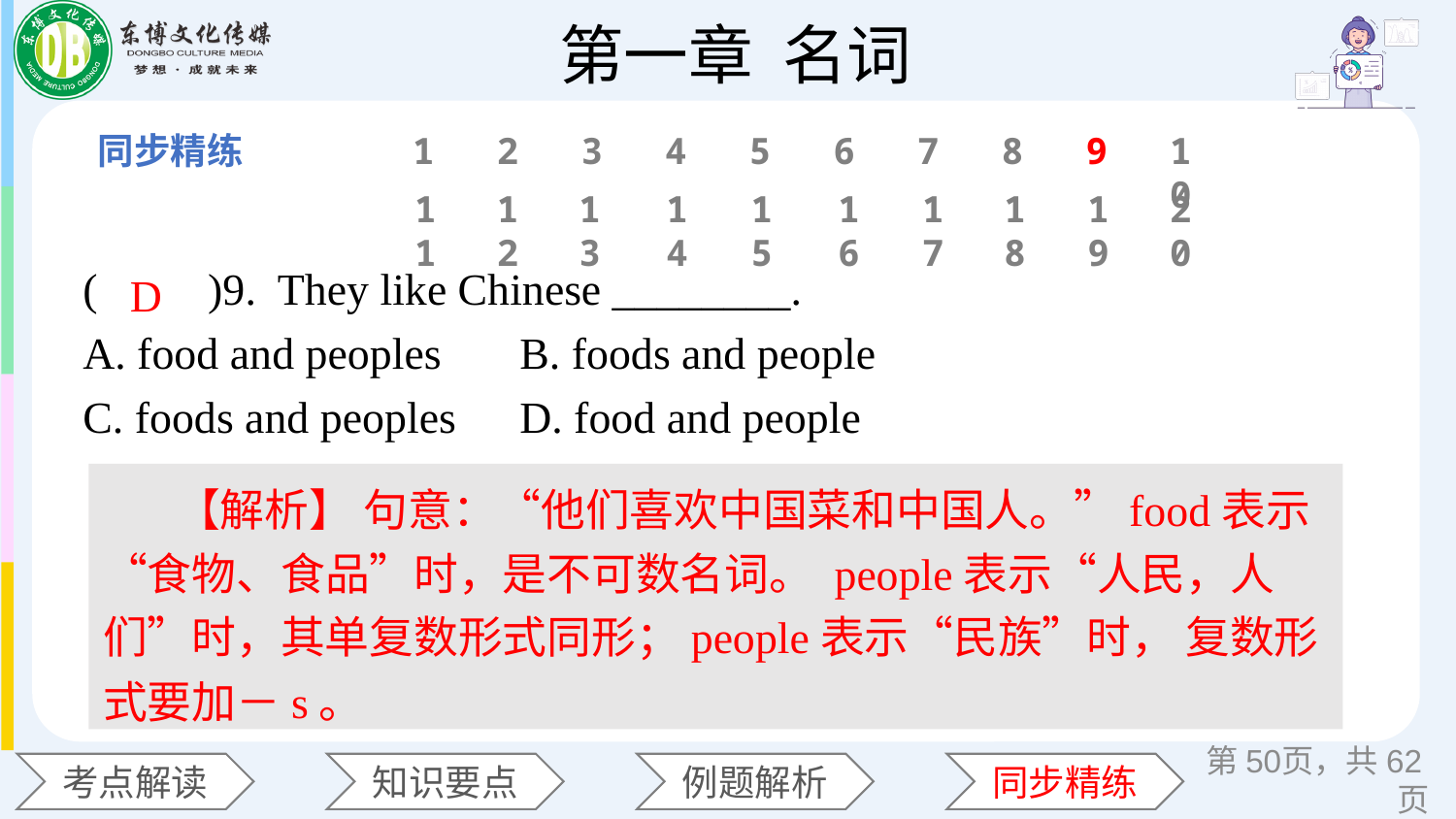

1
2
3
4
5
6
7
8
9
10
11
12
13
14
15
16
17
18
19
20
(　　)9.  They like Chinese ________.
A. food and peoples    	B. foods and people
C. foods and peoples    	D. food and people
D
【解析】 句意：“他们喜欢中国菜和中国人。”food表示“食物、食品”时，是不可数名词。 people表示“人民，人们”时，其单复数形式同形；people表示“民族”时， 复数形式要加－s。
第50页，共62页